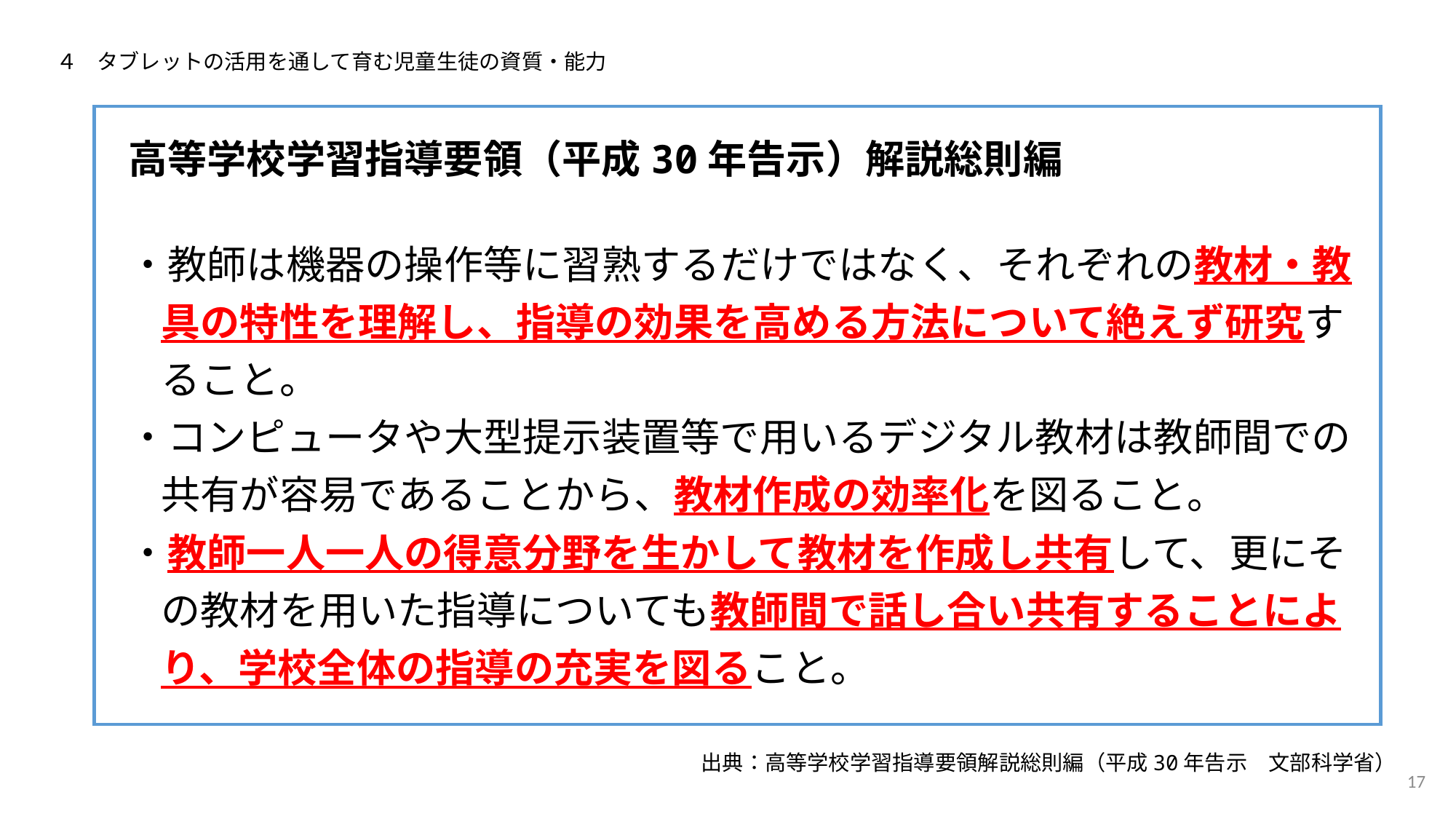

４　タブレットの活用を通して育む児童生徒の資質・能力

高等学校学習指導要領（平成30年告示）解説総則編

・教師は機器の操作等に習熟するだけではなく、それぞれの教材・教具の特性を理解し、指導の効果を高める方法について絶えず研究すること。
・コンピュータや大型提示装置等で用いるデジタル教材は教師間での共有が容易であることから、教材作成の効率化を図ること。
・教師一人一人の得意分野を生かして教材を作成し共有して、更にその教材を用いた指導についても教師間で話し合い共有することにより、学校全体の指導の充実を図ること。
出典：高等学校学習指導要領解説総則編（平成30年告示　文部科学省）
17